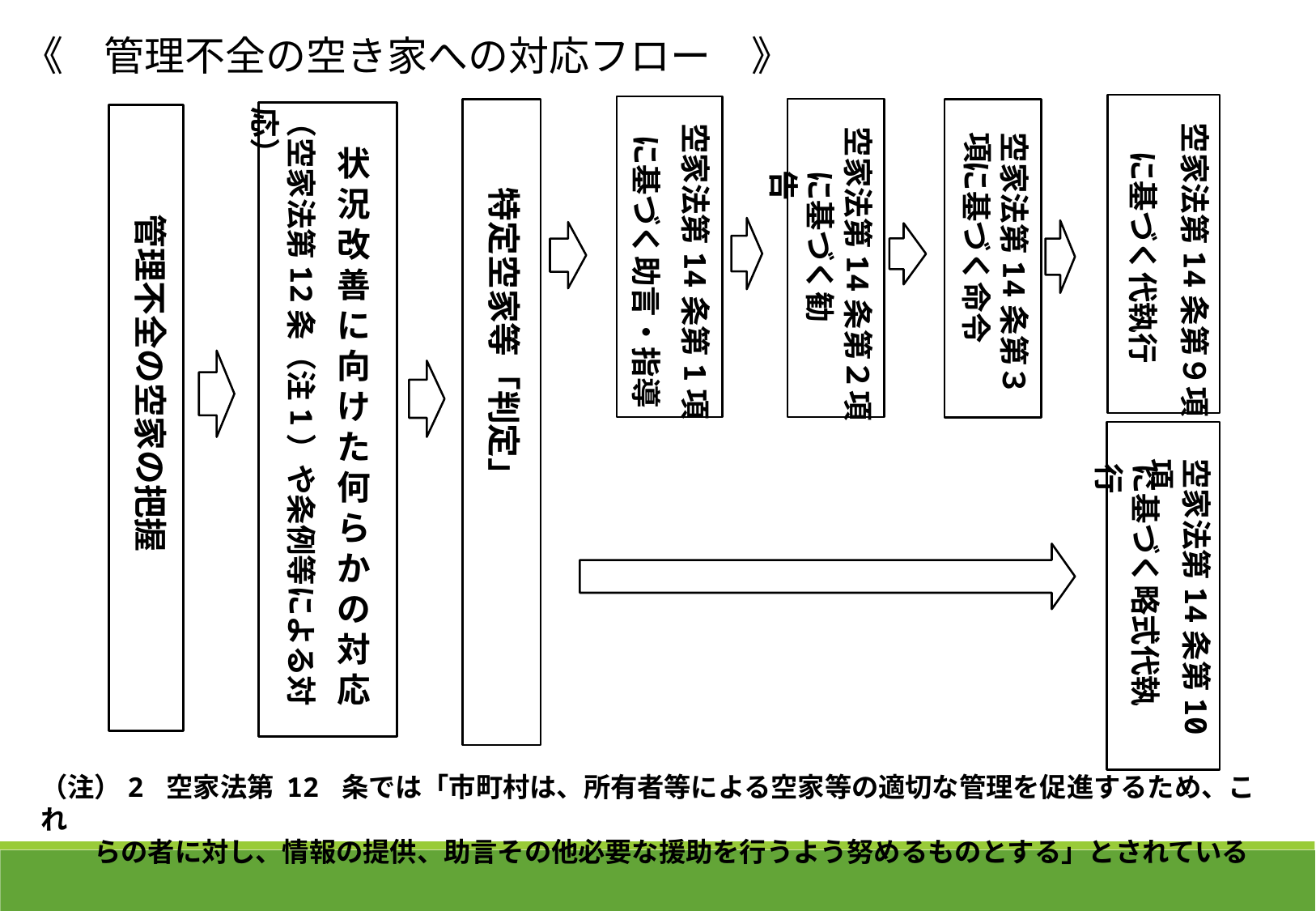

《　管理不全の空き家への対応フロー　》

（空家法第12条（注1）や条例等による対応）

空家法第14条第９項
空家法第14条第1項
空家法第14条第２項
空家法第14条第３項
に基づく助言・指導
状況改善に向けた何らかの対応
に基づく代執行
に基づく命令
に基づく勧告
特定空家等「判定」
管理不全の空家の把握

空家法第14条第10項
に基づく略式代執行

（注）2 空家法第 12 条では「市町村は、所有者等による空家等の適切な管理を促進するため、これ
　　らの者に対し、情報の提供、助言その他必要な援助を行うよう努めるものとする」とされている